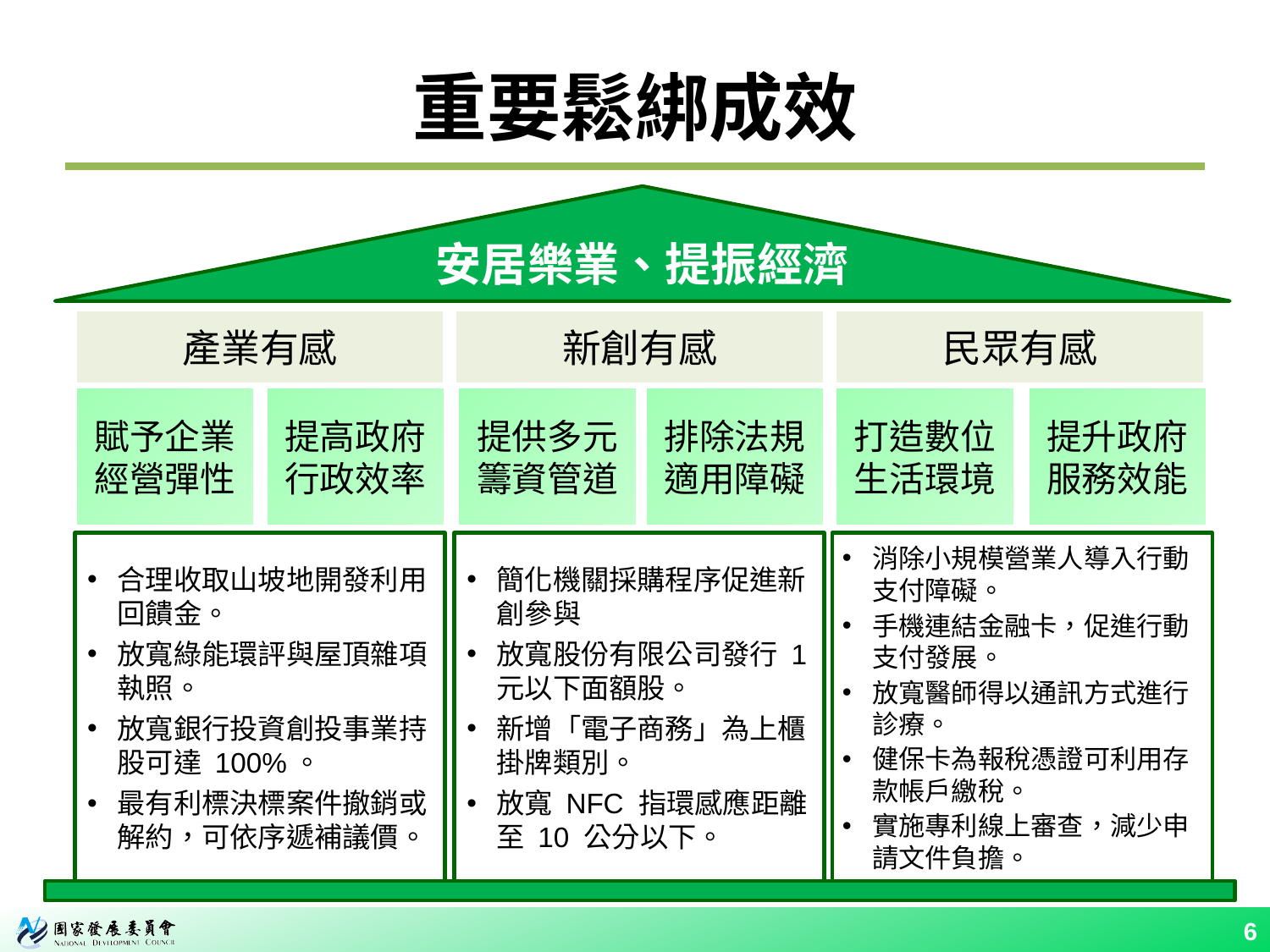

# 重要鬆綁成效
安居樂業、提振經濟
產業有感
新創有感
民眾有感
賦予企業經營彈性
提高政府行政效率
提供多元籌資管道
排除法規適用障礙
打造數位生活環境
提升政府服務效能
合理收取山坡地開發利用回饋金。
放寬綠能環評與屋頂雜項執照。
放寬銀行投資創投事業持股可達 100%。
最有利標決標案件撤銷或解約，可依序遞補議價。
簡化機關採購程序促進新創參與
放寬股份有限公司發行 1 元以下面額股。
新增「電子商務」為上櫃掛牌類別。
放寬 NFC 指環感應距離至 10 公分以下。
消除小規模營業人導入行動支付障礙。
手機連結金融卡，促進行動支付發展。
放寬醫師得以通訊方式進行診療。
健保卡為報稅憑證可利用存款帳戶繳稅。
實施專利線上審查，減少申請文件負擔。

6